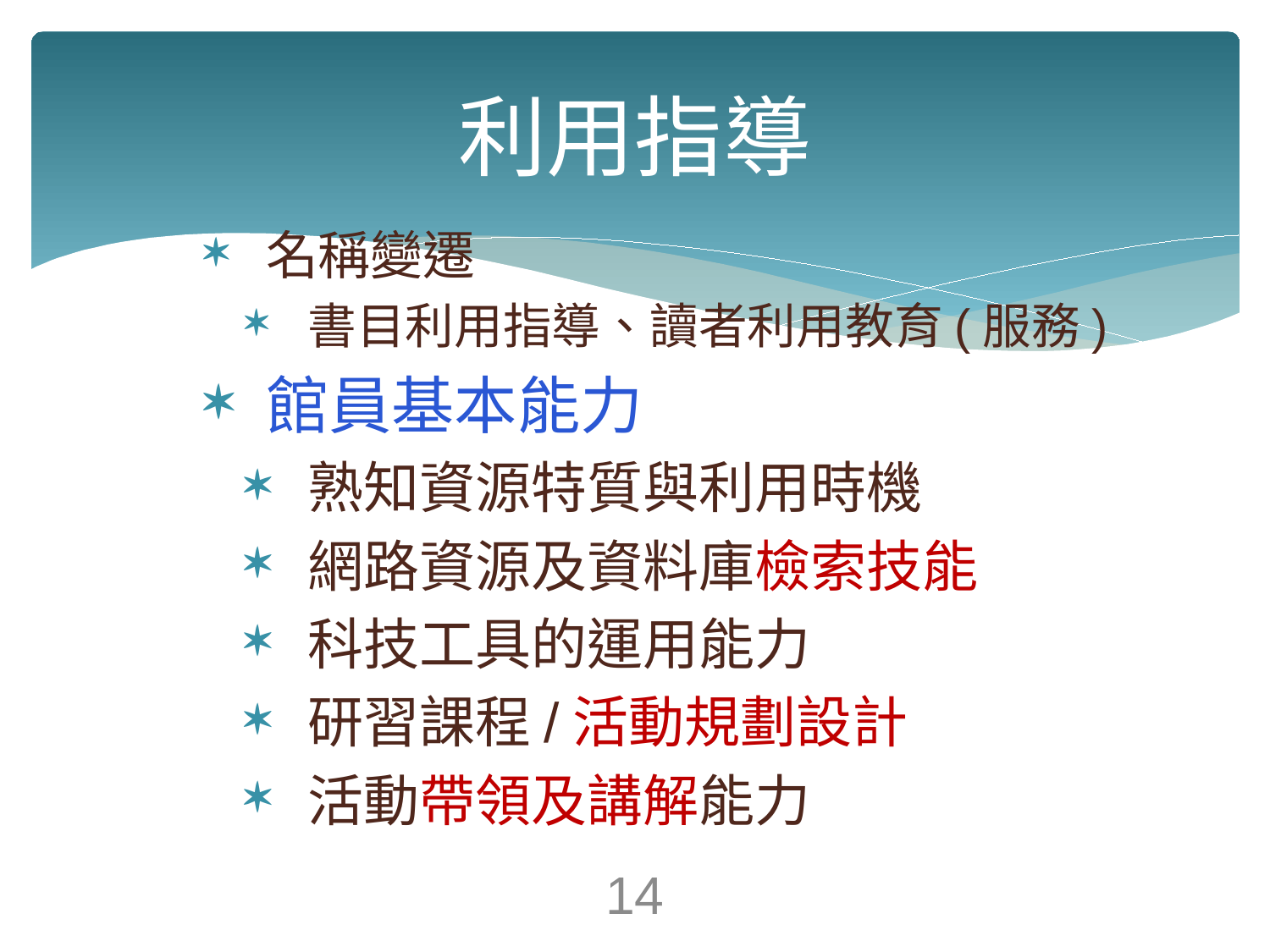

# 利用指導
名稱變遷
書目利用指導、讀者利用教育(服務)
館員基本能力
熟知資源特質與利用時機
網路資源及資料庫檢索技能
科技工具的運用能力
研習課程/活動規劃設計
活動帶領及講解能力
14